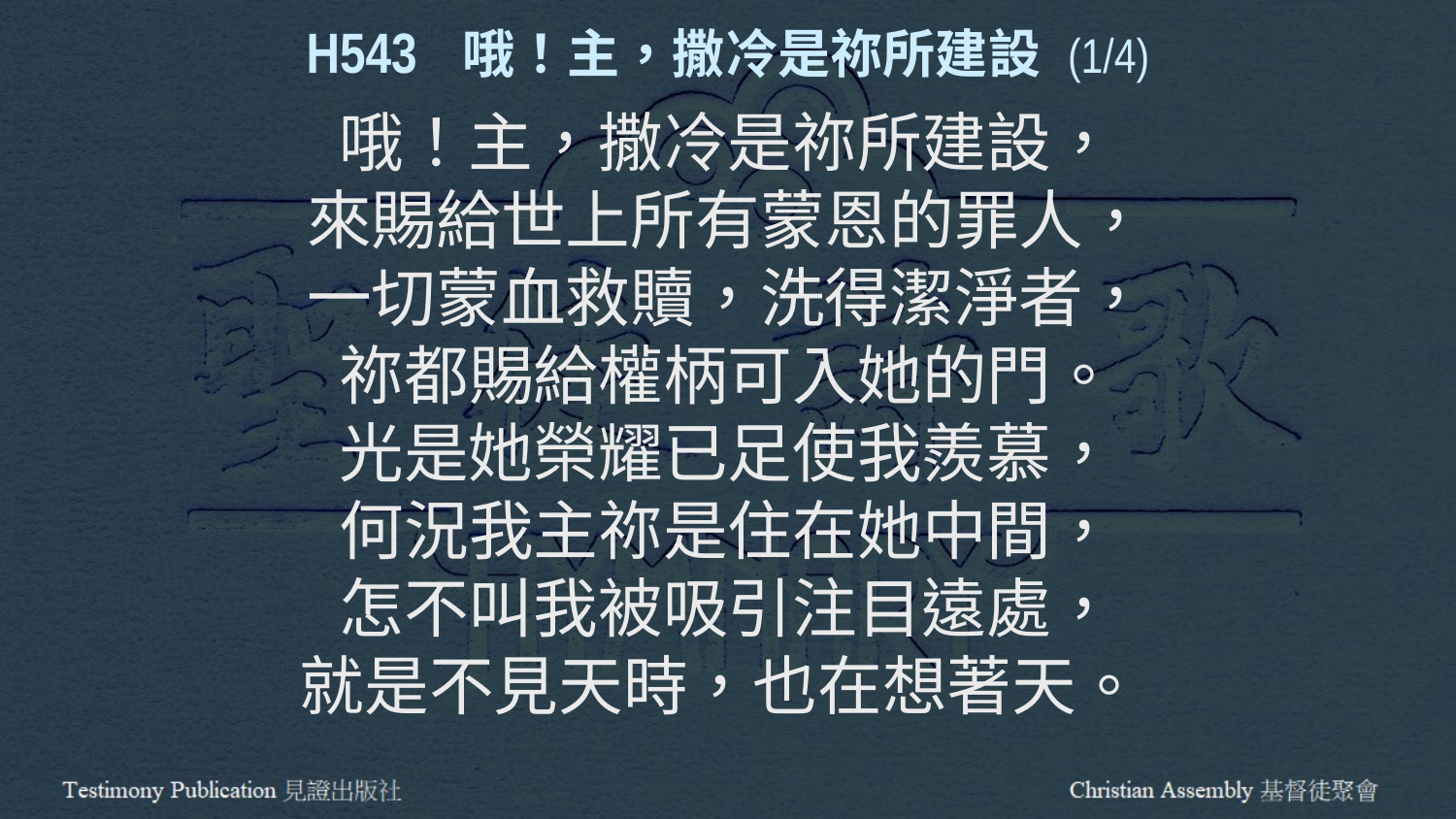

H543  哦！主，撒冷是祢所建設 (1/4)
哦！主，撒冷是祢所建設，
來賜給世上所有蒙恩的罪人，
一切蒙血救贖，洗得潔淨者，
祢都賜給權柄可入她的門。
光是她榮耀已足使我羨慕，
何況我主祢是住在她中間，
怎不叫我被吸引注目遠處，
就是不見天時，也在想著天。